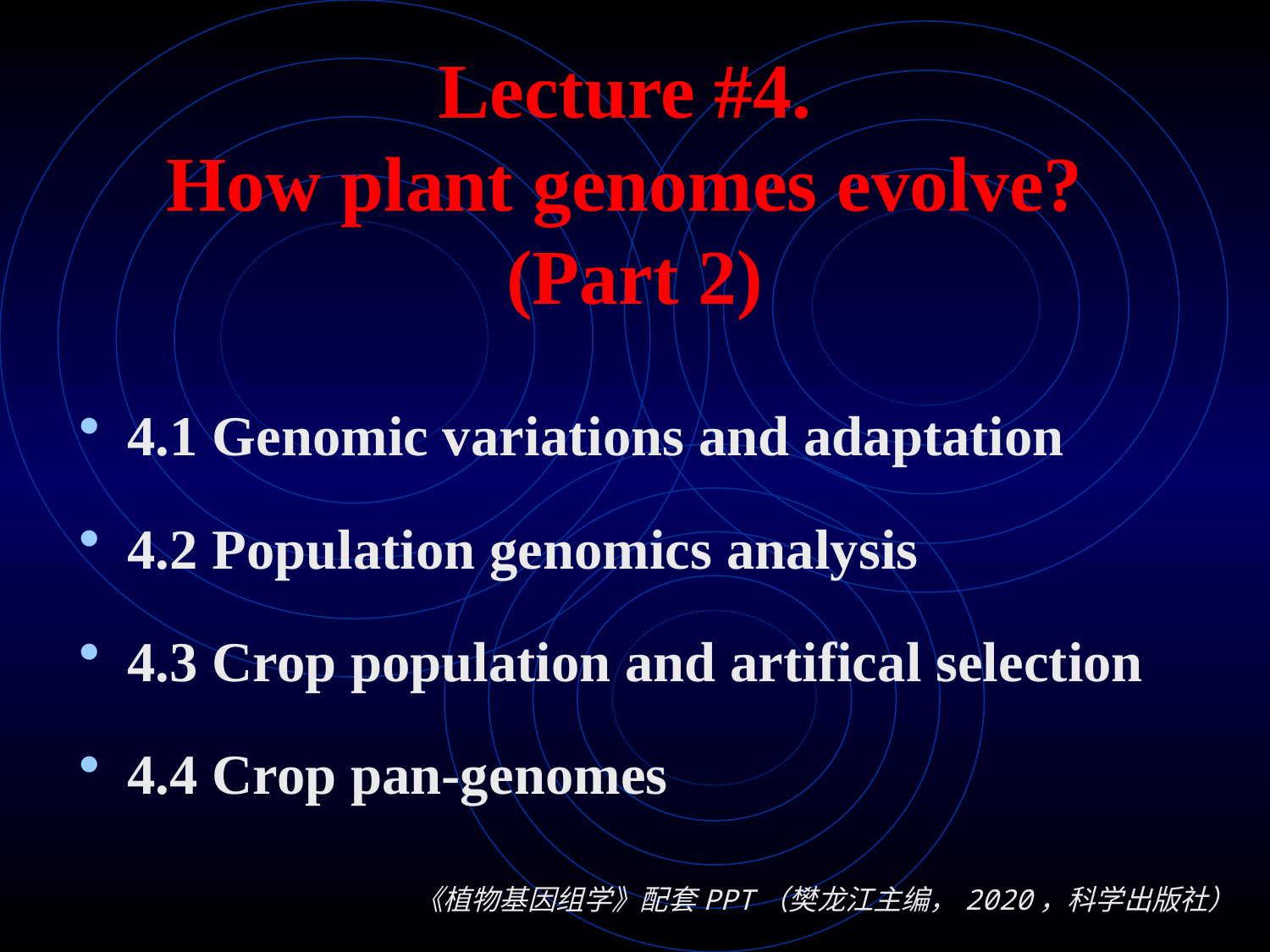

# Lecture #4. How plant genomes evolve? (Part 2)
4.1 Genomic variations and adaptation
4.2 Population genomics analysis
4.3 Crop population and artifical selection
4.4 Crop pan-genomes

《植物基因组学》配套PPT（樊龙江主编，2020，科学出版社）